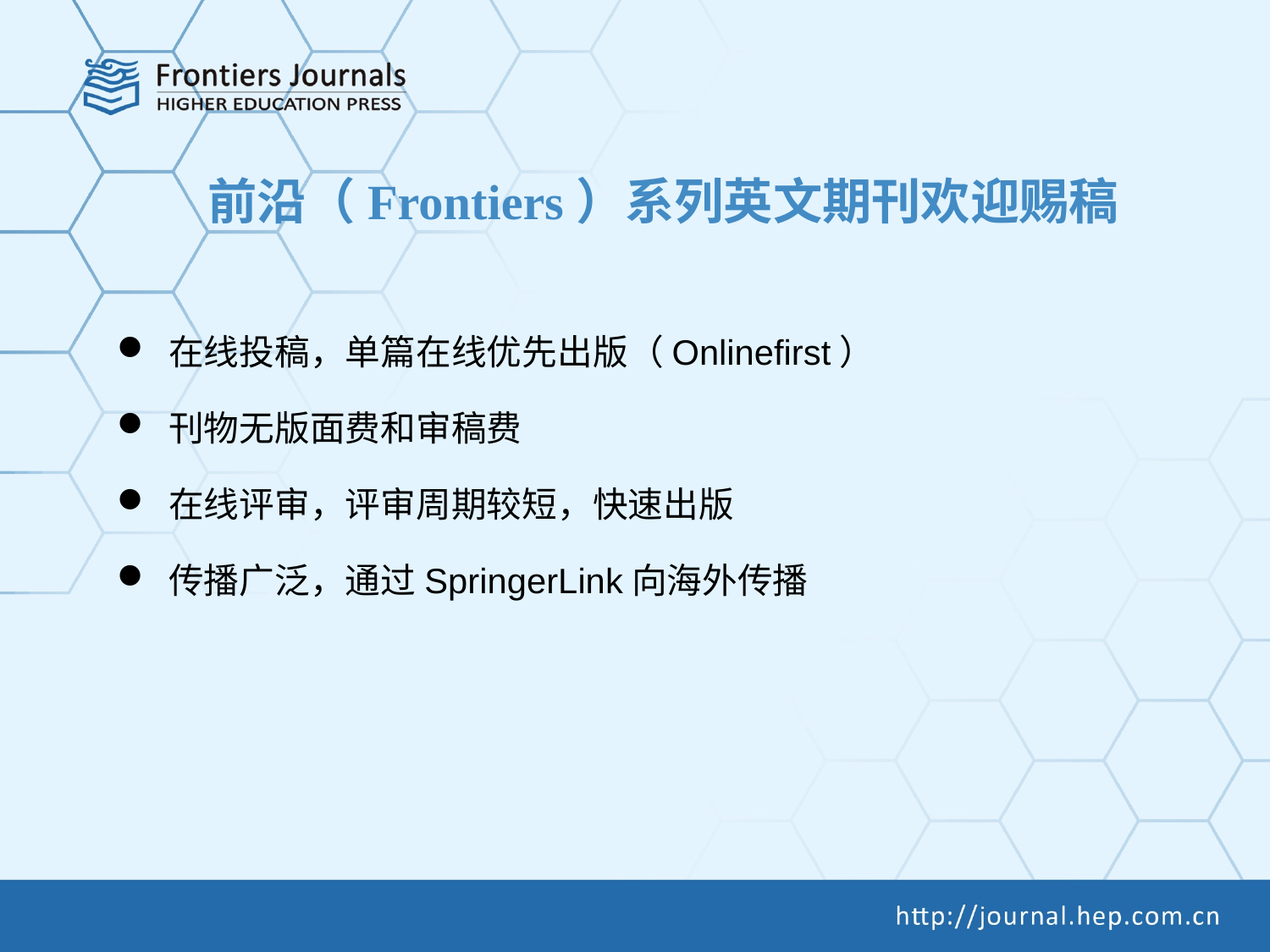

前沿（Frontiers）系列英文期刊欢迎赐稿
 在线投稿，单篇在线优先出版（Onlinefirst）

 刊物无版面费和审稿费

 在线评审，评审周期较短，快速出版

 传播广泛，通过SpringerLink向海外传播